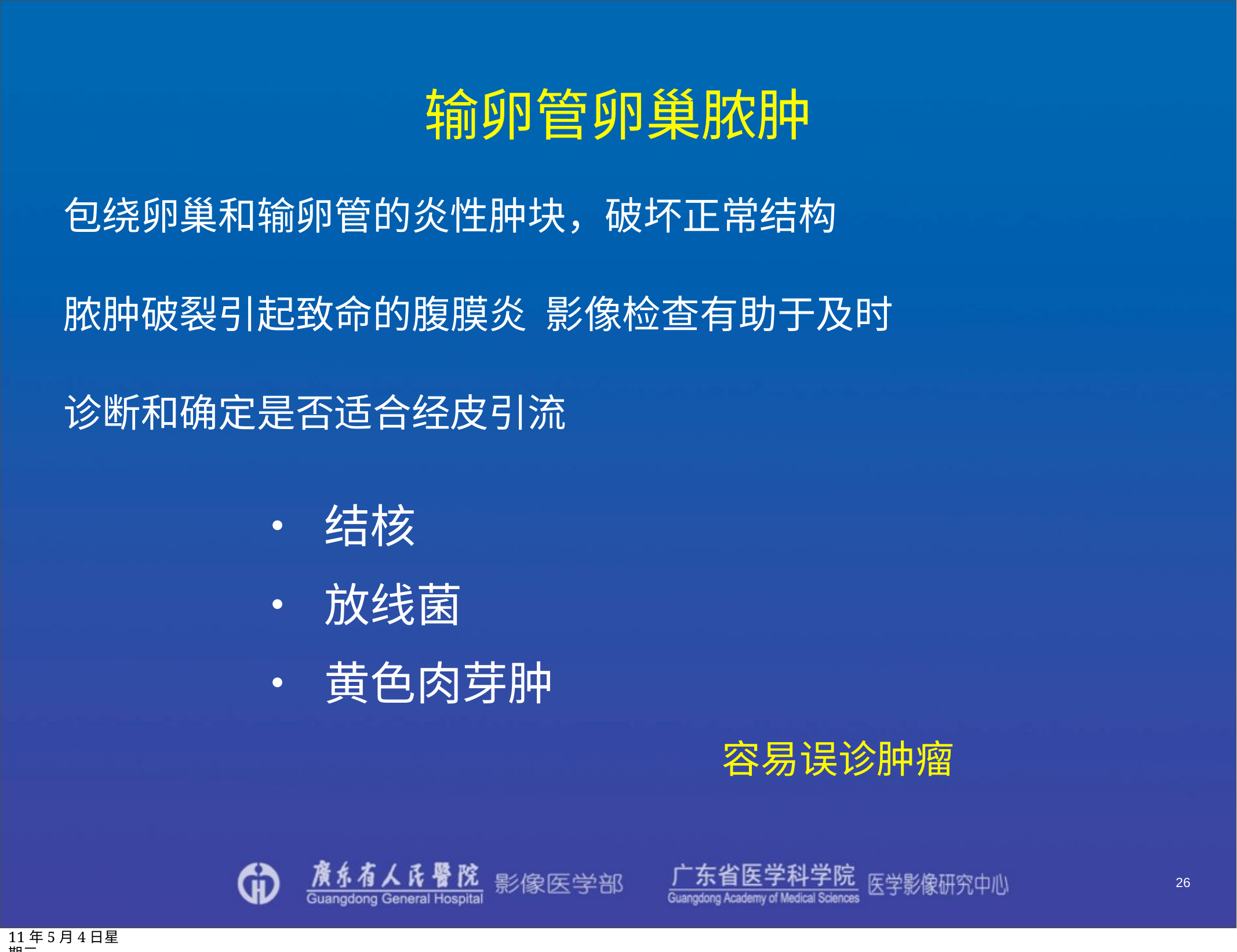

# 输卵管卵巢脓肿
包绕卵巢和输卵管的炎性肿块，破坏正常结构
脓肿破裂引起致命的腹膜炎  影像检查有助于及时诊断和确定是否适合经皮引流

• 结核
• 放线菌
• 黄色肉芽肿
容易误诊肿瘤
26
11年5月4日星期三